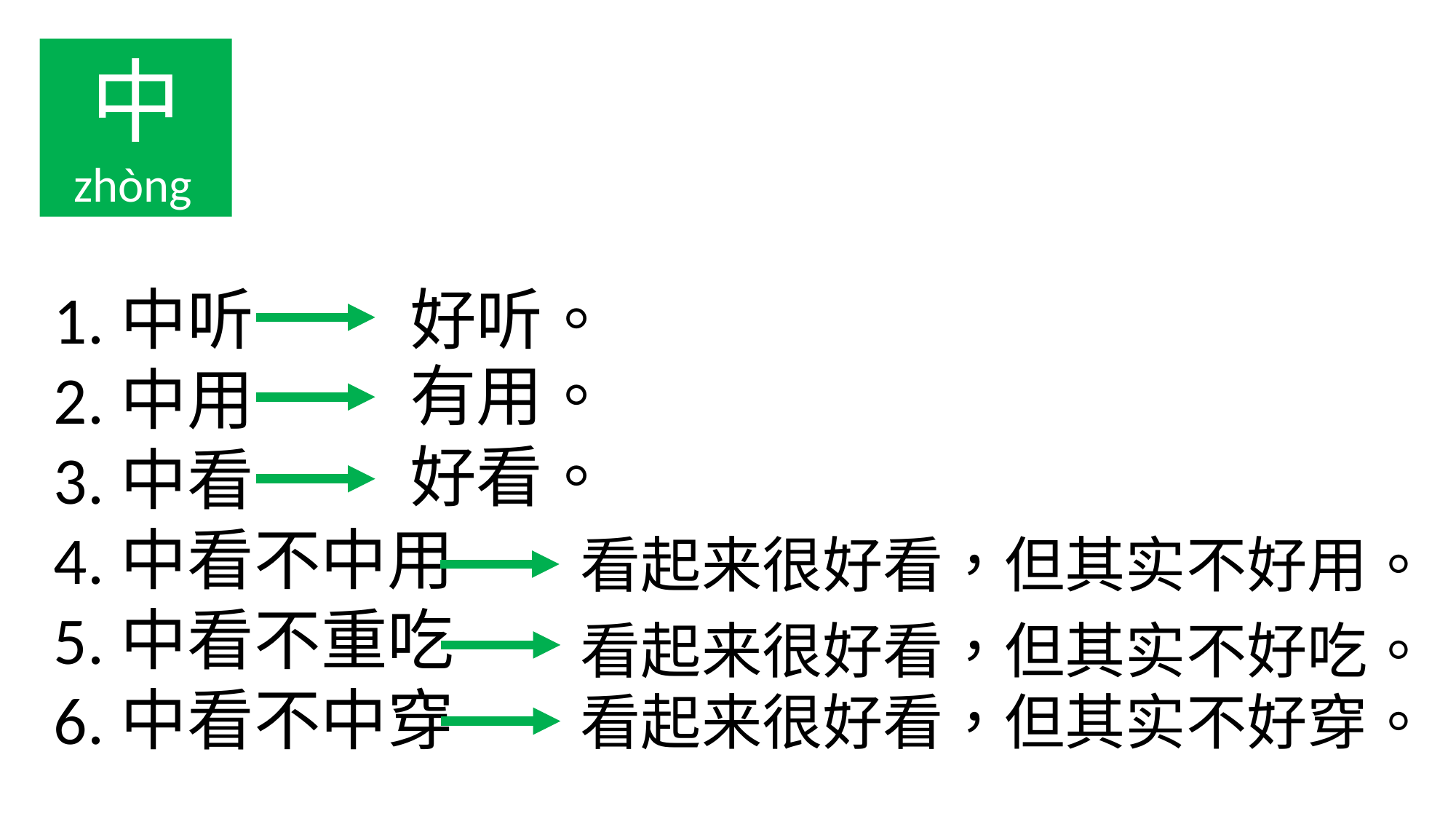

中
zhòng
1.中听
2.中用
3.中看
4.中看不中用
5.中看不重吃
6.中看不中穿
好听。
有用。
好看。
看起来很好看，但其实不好用。
看起来很好看，但其实不好吃。
看起来很好看，但其实不好穿。